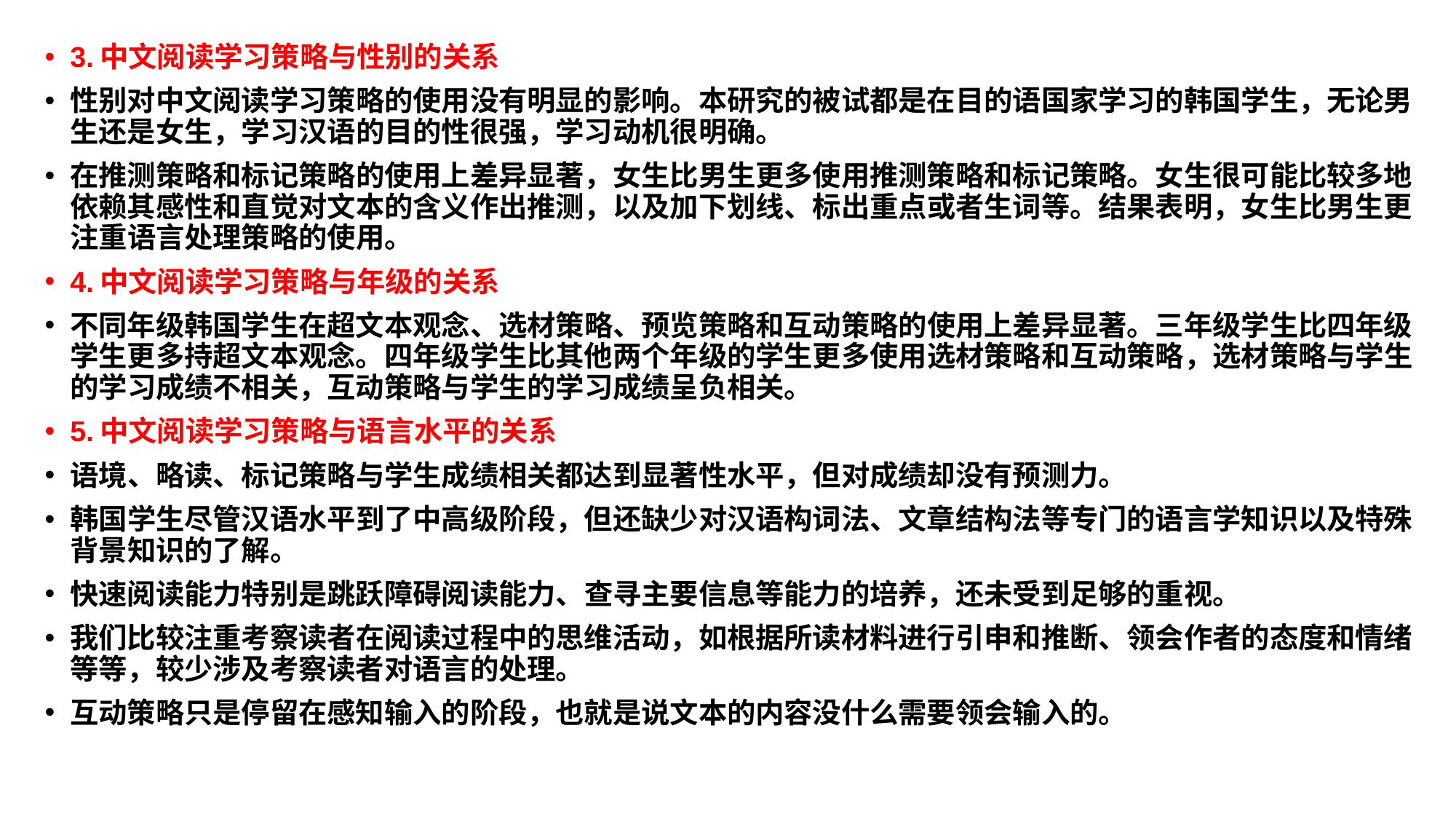

3.中文阅读学习策略与性别的关系
性别对中文阅读学习策略的使用没有明显的影响。本研究的被试都是在目的语国家学习的韩国学生，无论男生还是女生，学习汉语的目的性很强，学习动机很明确。
在推测策略和标记策略的使用上差异显著，女生比男生更多使用推测策略和标记策略。女生很可能比较多地依赖其感性和直觉对文本的含义作出推测，以及加下划线、标出重点或者生词等。结果表明，女生比男生更注重语言处理策略的使用。
4.中文阅读学习策略与年级的关系
不同年级韩国学生在超文本观念、选材策略、预览策略和互动策略的使用上差异显著。三年级学生比四年级学生更多持超文本观念。四年级学生比其他两个年级的学生更多使用选材策略和互动策略，选材策略与学生的学习成绩不相关，互动策略与学生的学习成绩呈负相关。
5.中文阅读学习策略与语言水平的关系
语境、略读、标记策略与学生成绩相关都达到显著性水平，但对成绩却没有预测力。
韩国学生尽管汉语水平到了中高级阶段，但还缺少对汉语构词法、文章结构法等专门的语言学知识以及特殊背景知识的了解。
快速阅读能力特别是跳跃障碍阅读能力、查寻主要信息等能力的培养，还未受到足够的重视。
我们比较注重考察读者在阅读过程中的思维活动，如根据所读材料进行引申和推断、领会作者的态度和情绪等等，较少涉及考察读者对语言的处理。
互动策略只是停留在感知输入的阶段，也就是说文本的内容没什么需要领会输入的。